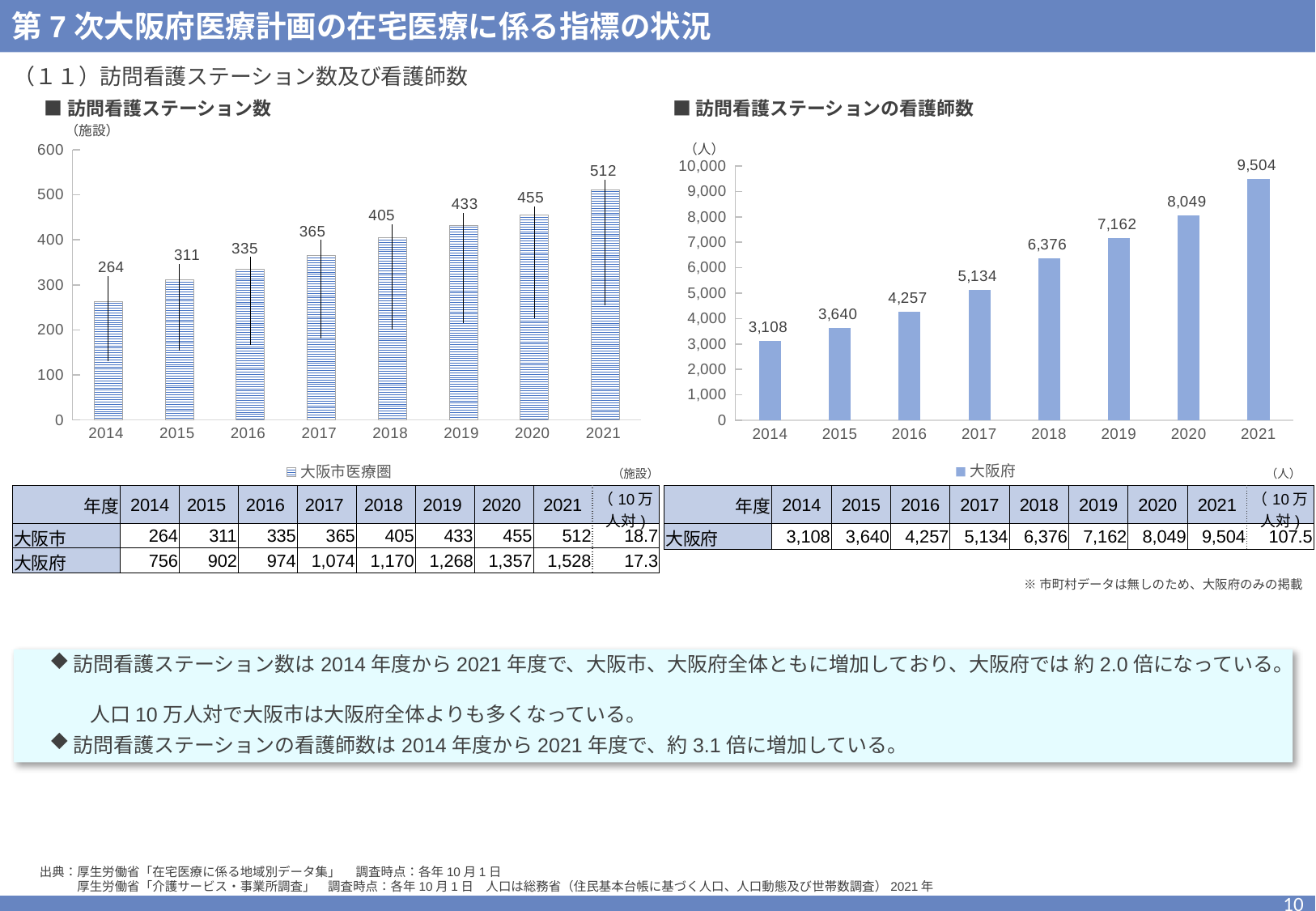

第7次大阪府医療計画の在宅医療に係る指標の状況
（１１）訪問看護ステーション数及び看護師数
■訪問看護ステーションの看護師数
■訪問看護ステーション数
　　　（施設）
　　　　（人）

### Chart

| Category | 大阪市医療圏 | 大阪府 |
|---|---|---|
| 2014 | 264.0 | 756.0 |
| 2015 | 311.0 | 902.0 |
| 2016 | 335.0 | 974.0 |
| 2017 | 365.0 | 1074.0 |
| 2018 | 405.0 | 1170.0 |
| 2019 | 433.0 | 1268.0 |
| 2020 | 455.0 | 1357.0 |
| 2021 | 512.0 | 1528.0 |

### Chart

| Category | 大阪府 |
|---|---|
| 2014 | 3108.0 |
| 2015 | 3640.0 |
| 2016 | 4257.0 |
| 2017 | 5134.0 |
| 2018 | 6376.0 |
| 2019 | 7162.0 |
| 2020 | 8049.0 |
| 2021 | 9504.0 |
（施設）
（人）
| 年度 | 2014 | 2015 | 2016 | 2017 | 2018 | 2019 | 2020 | 2021 | （10万人対) |
| --- | --- | --- | --- | --- | --- | --- | --- | --- | --- |
| 大阪市 | 264 | 311 | 335 | 365 | 405 | 433 | 455 | 512 | 18.7 |
| 大阪府 | 756 | 902 | 974 | 1,074 | 1,170 | 1,268 | 1,357 | 1,528 | 17.3 |
| 年度 | 2014 | 2015 | 2016 | 2017 | 2018 | 2019 | 2020 | 2021 | （10万人対) |
| --- | --- | --- | --- | --- | --- | --- | --- | --- | --- |
| 大阪府 | 3,108 | 3,640 | 4,257 | 5,134 | 6,376 | 7,162 | 8,049 | 9,504 | 107.5 |
※市町村データは無しのため、大阪府のみの掲載
訪問看護ステーション数は2014年度から2021年度で、大阪市、大阪府全体ともに増加しており、大阪府では 約2.0倍になっている。
　　人口10万人対で大阪市は大阪府全体よりも多くなっている。
訪問看護ステーションの看護師数は2014年度から2021年度で、約3.1倍に増加している。
出典：厚生労働省「在宅医療に係る地域別データ集」 　調査時点：各年10月1日
　　　厚生労働省「介護サービス・事業所調査」　調査時点：各年10月1日　人口は総務省（住民基本台帳に基づく人口、人口動態及び世帯数調査）2021年
10